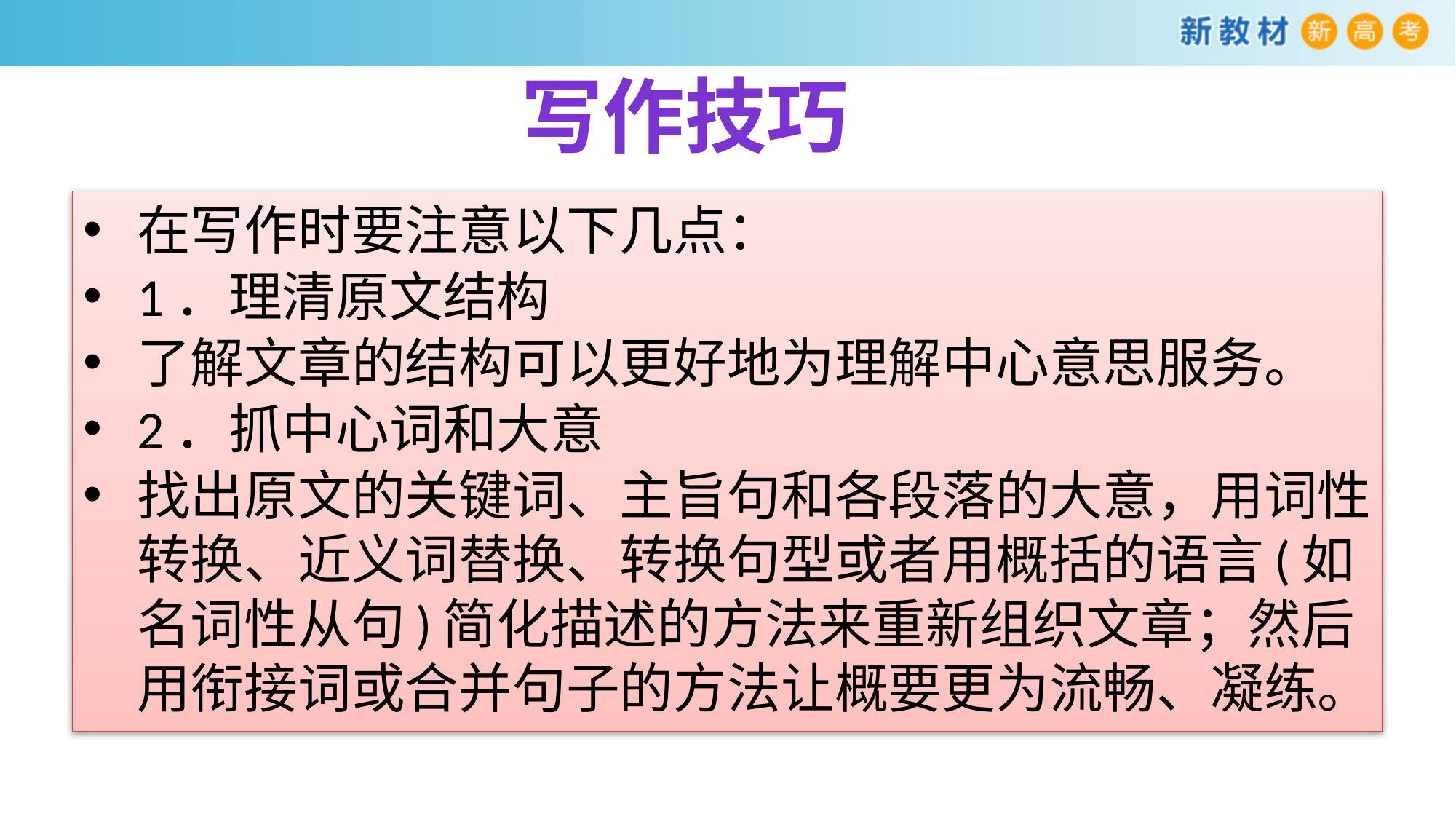

#
写作技巧
在写作时要注意以下几点：
1．理清原文结构
了解文章的结构可以更好地为理解中心意思服务。
2．抓中心词和大意
找出原文的关键词、主旨句和各段落的大意，用词性转换、近义词替换、转换句型或者用概括的语言(如名词性从句)简化描述的方法来重新组织文章；然后用衔接词或合并句子的方法让概要更为流畅、凝练。